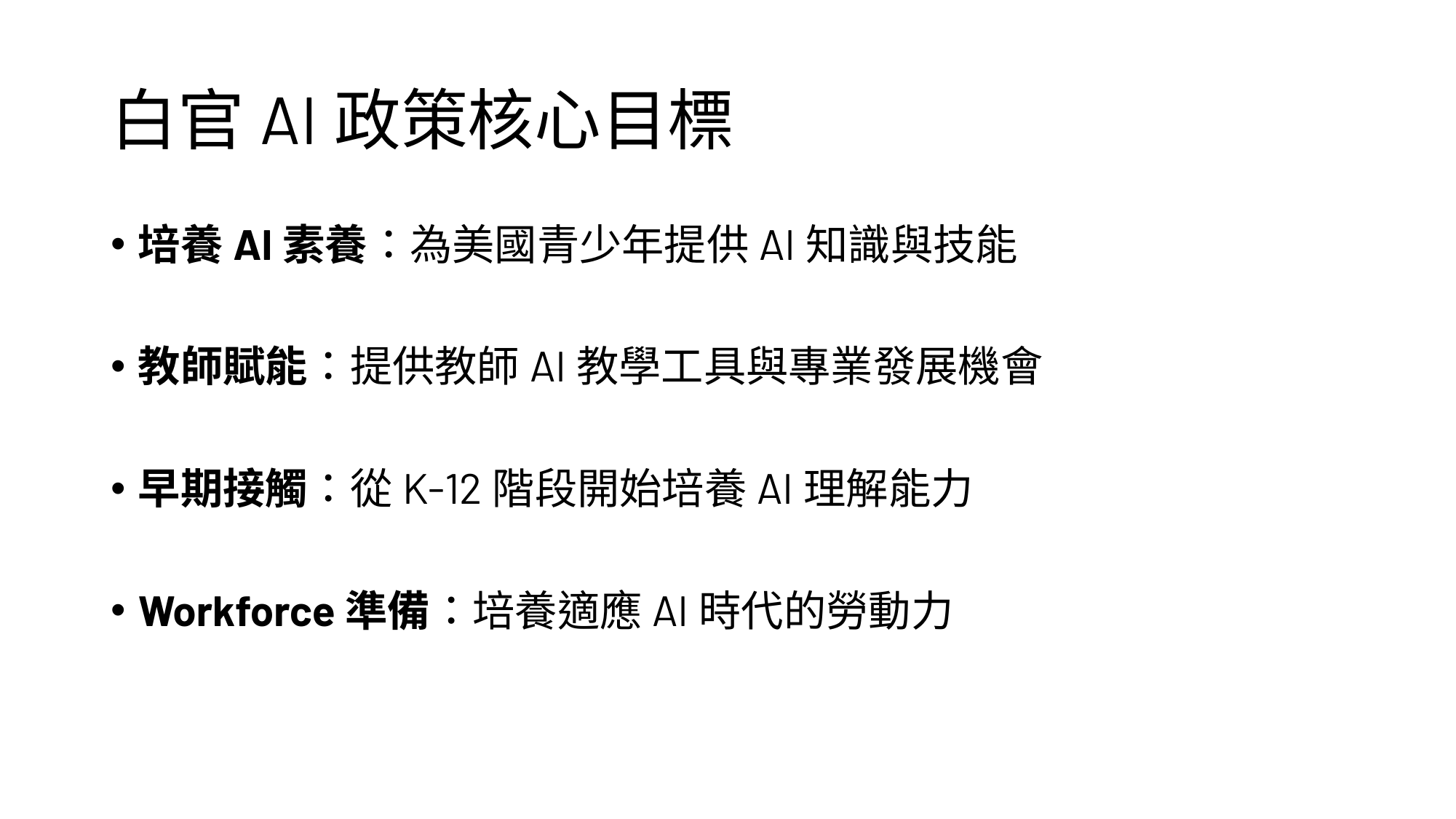

# 白官AI政策核心目標
培養AI素養：為美國青少年提供AI知識與技能

教師賦能：提供教師AI教學工具與專業發展機會

早期接觸：從K-12階段開始培養AI理解能力

Workforce準備：培養適應AI時代的勞動力